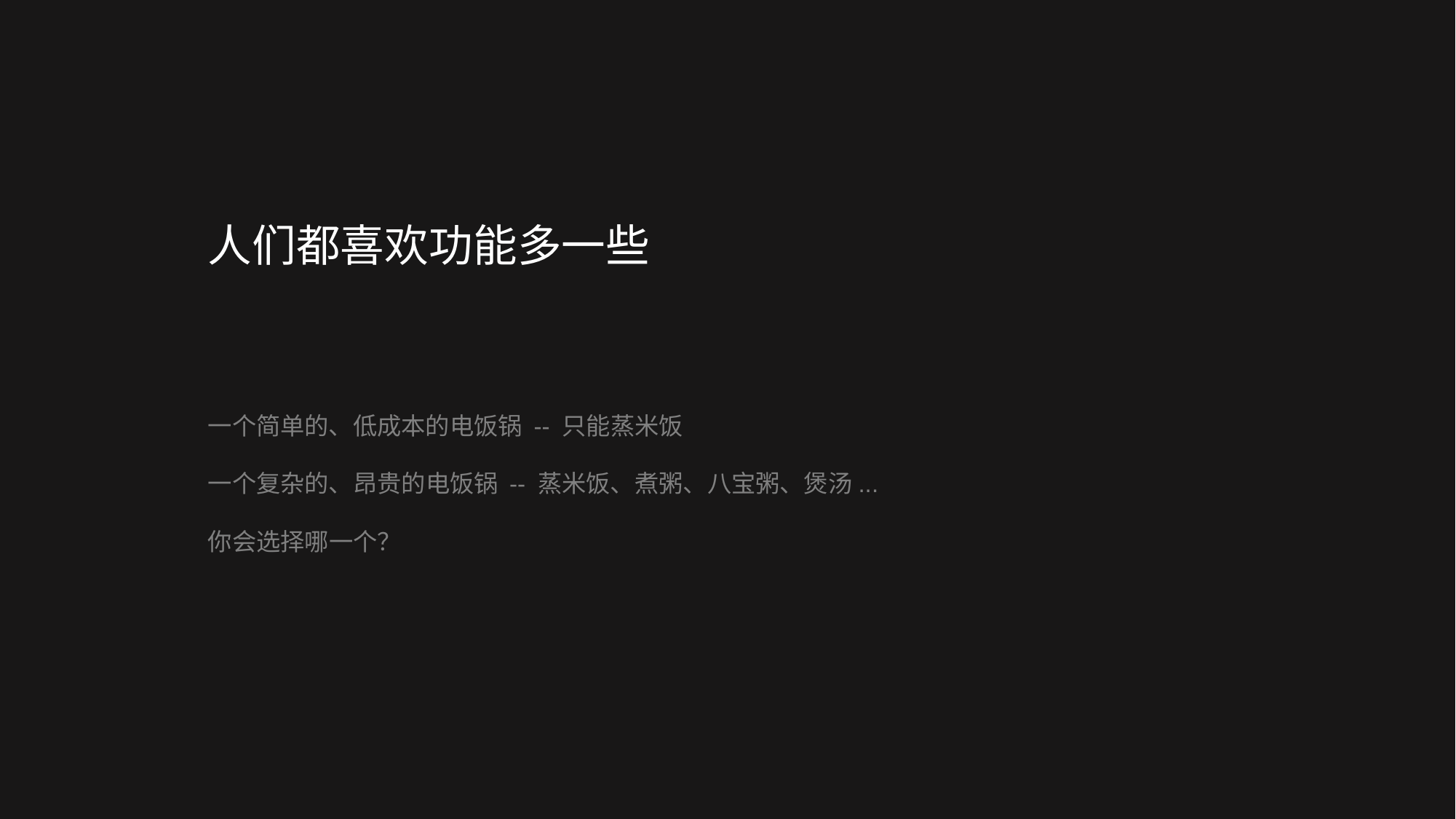

# 人们都喜欢功能多一些
一个简单的、低成本的电饭锅 -- 只能蒸米饭
一个复杂的、昂贵的电饭锅 -- 蒸米饭、煮粥、八宝粥、煲汤...
你会选择哪一个？